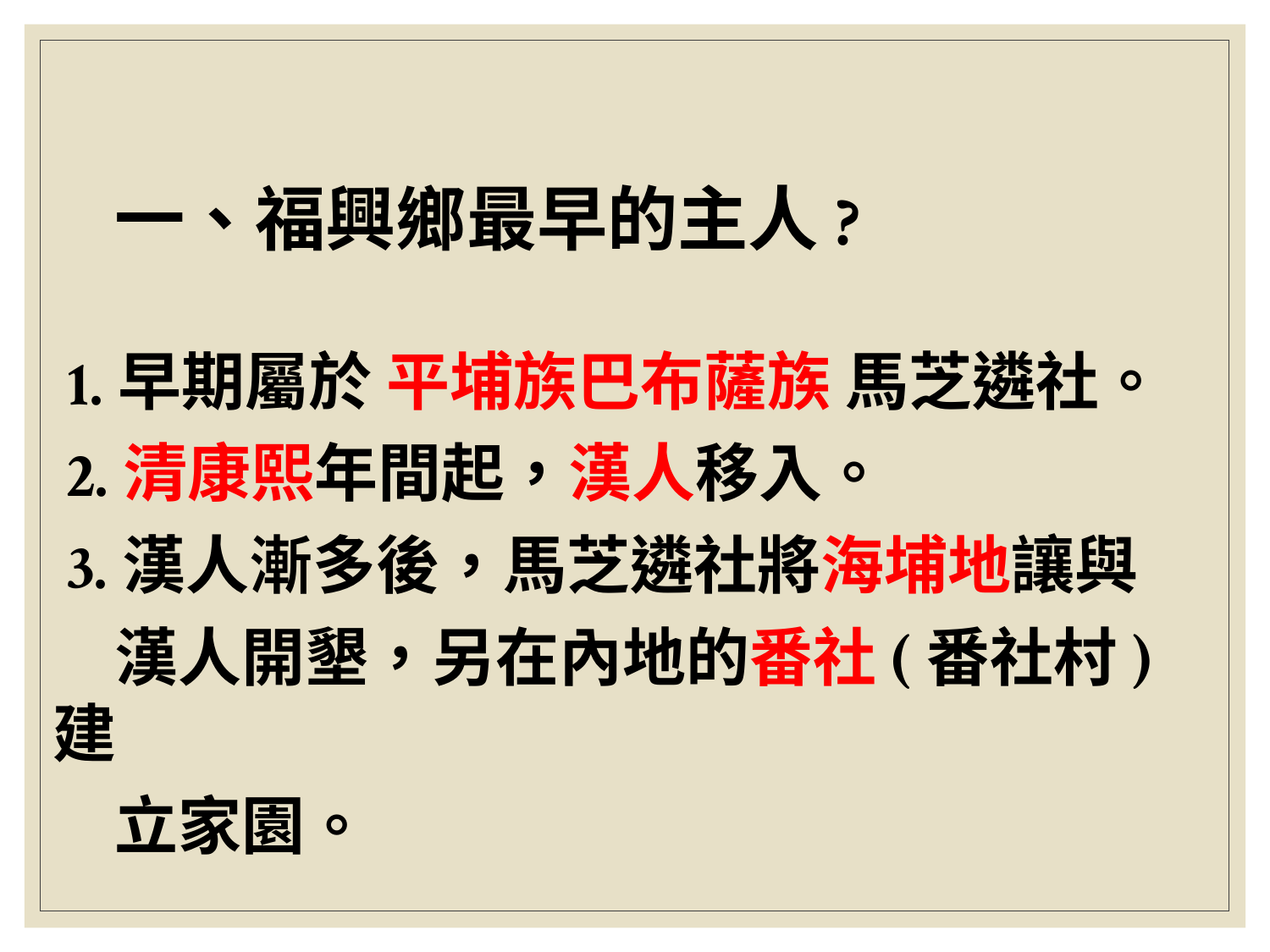

# 一、福興鄉最早的主人?

   1.早期屬於 平埔族巴布薩族 馬芝遴社。
   2.清康熙年間起，漢人移入。
   3.漢人漸多後，馬芝遴社將海埔地讓與
     漢人開墾，另在內地的番社(番社村)建
     立家園。